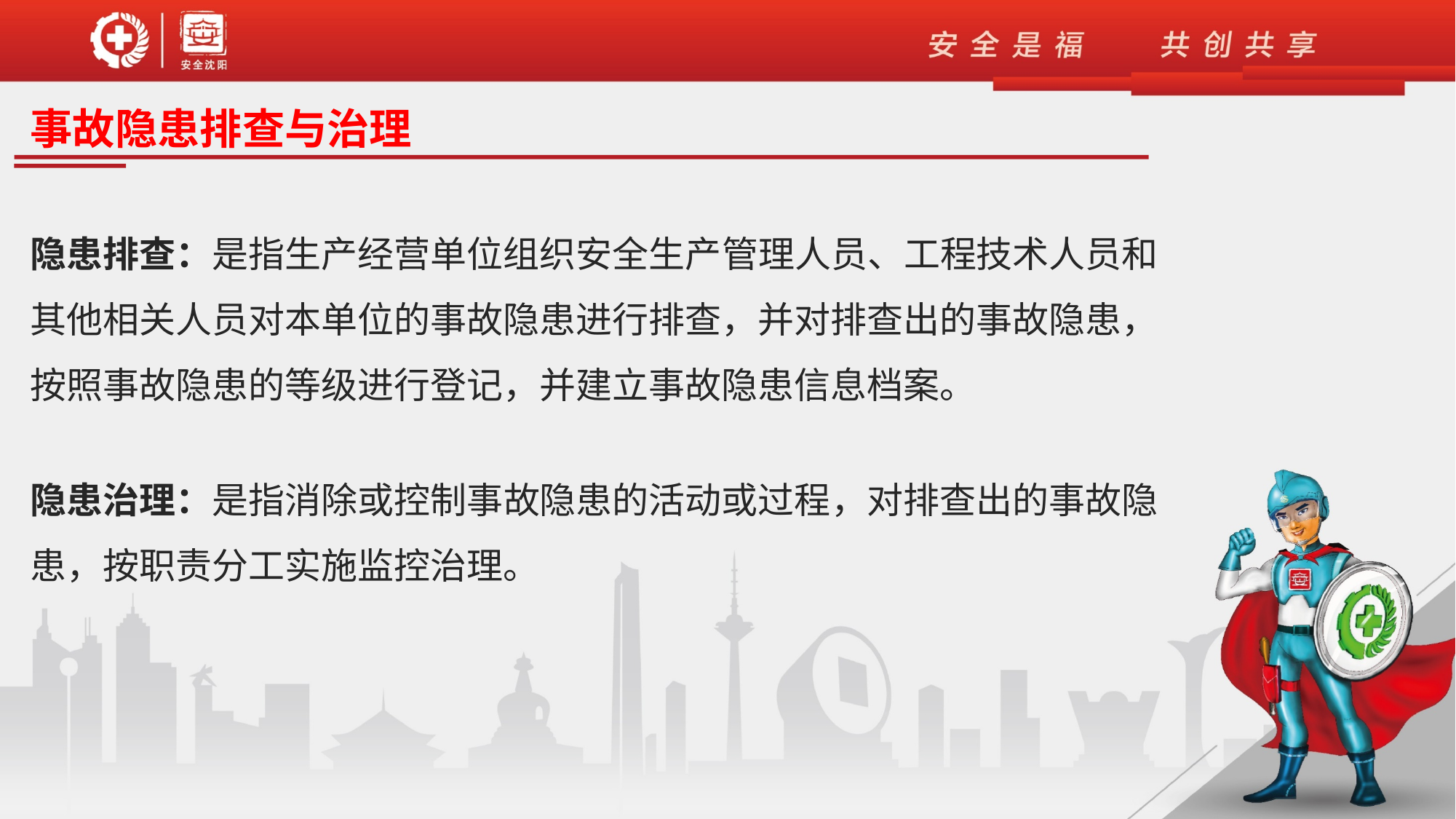

事故隐患排查与治理

隐患排查：是指生产经营单位组织安全生产管理人员、工程技术人员和其他相关人员对本单位的事故隐患进行排查，并对排查出的事故隐患，按照事故隐患的等级进行登记，并建立事故隐患信息档案。
隐患治理：是指消除或控制事故隐患的活动或过程，对排查出的事故隐患，按职责分工实施监控治理。